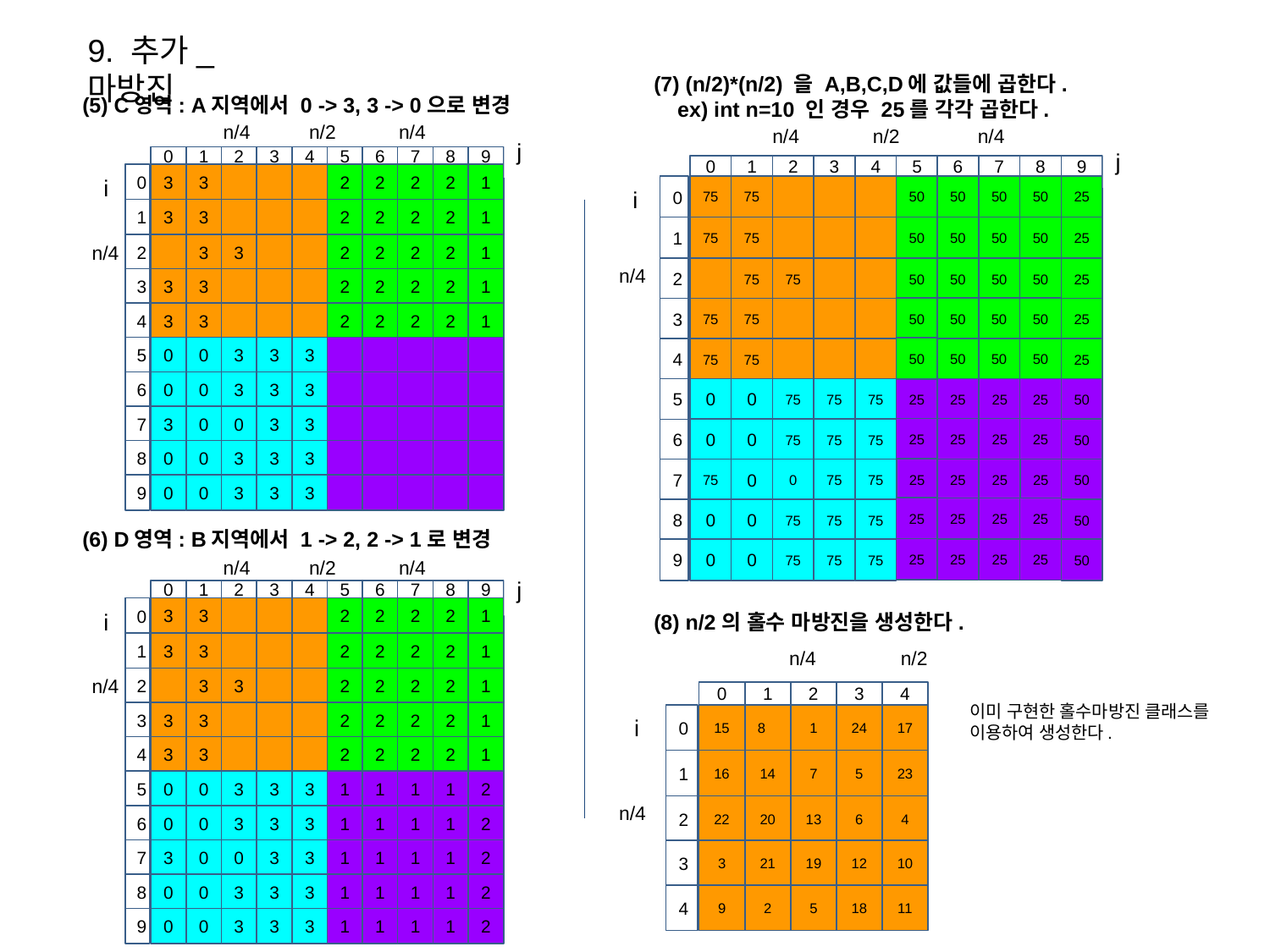

9. 추가_마방진
(7) (n/2)*(n/2) 을 A,B,C,D에 값들에 곱한다.
    ex) int n=10 인 경우 25를 각각 곱한다.
(5) C영역: A지역에서 0 -> 3, 3 -> 0으로 변경
n/4
n/2
n/4
n/4
n/2
n/4
j
j
0
1
2
3
4
5
6
7
8
9
0
1
2
3
4
5
6
7
8
9
i
3
3

2
2
2
2
1
0
i
75
75

50
50
50
50
25
0
3
3

2
2
2
2
1
1
75
75

25
1
50
50
50
50
n/4

3
3

2
2
2
2
1
2
n/4
50
50
50
50

75
75

25
2
3
3
3

2
2
2
2
1
50
50
50
50
3
75
75

25
4
3
3

2
2
2
2
1
5
0
0
3
3
3

50
50
50
50
4
75
75

25
0
0
3
3
3

6
5
0
0
75
75
75
25
50
25
25
25
7
3
0
0
3
3

25
25
25
25
0
0
75
75
75
50
6
8
0
0
3
3
3

25
25
25
25
75
0
0
75
75
50
7
9
0
0
3
3
3

25
25
25
25
8
0
0
75
75
75
50
(6) D영역: B지역에서 1 -> 2, 2 -> 1로 변경
25
25
25
25
9
0
0
75
75
75
50
n/4
n/2
n/4
j
0
1
2
3
4
5
6
7
8
9
i
(8) n/2의 홀수 마방진을 생성한다.
3
3

2
2
2
2
1
0
3
3

2
2
2
2
1
1
n/4
n/2
0
1
2
3
4
i
15
8
1
24
17
0
16
14
7
5
23
1
n/4
22
20
13
6
4
2
3
3
21
19
12
10
4
9
2
5
18
11
n/4

3
3

2
2
2
2
1
2
이미 구현한 홀수마방진 클래스를 이용하여 생성한다.
3
3
3

2
2
2
2
1
4
3
3

2
2
2
2
1
5
0
0
3
3
3
1
1
1
1
2
0
0
3
3
3
1
1
1
1
2
6
7
3
0
0
3
3
1
1
1
1
2
8
0
0
3
3
3
1
1
1
1
2
9
0
0
3
3
3
1
1
1
1
2